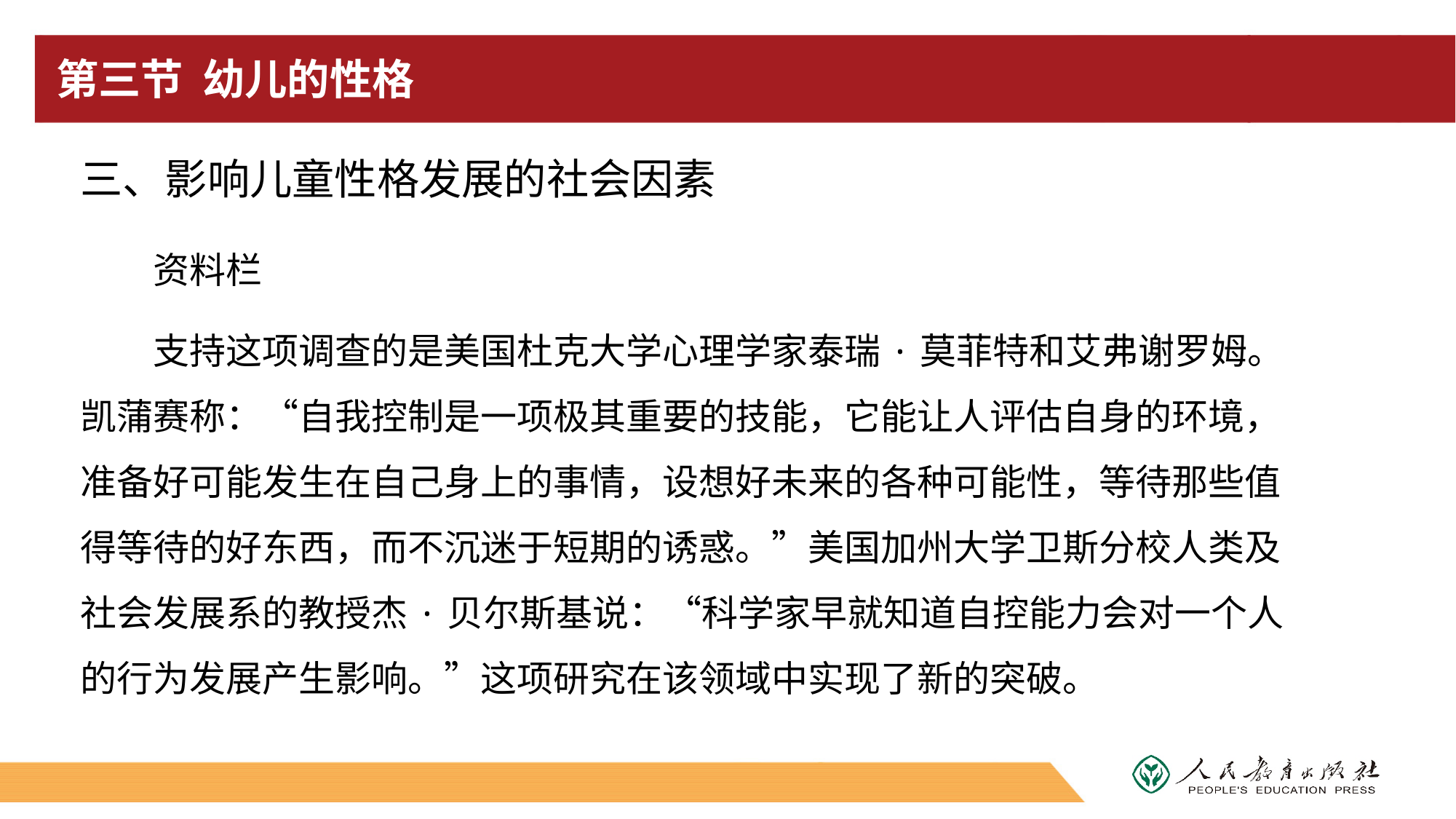

# 第三节  幼儿的性格
三、影响儿童性格发展的社会因素
资料栏
支持这项调查的是美国杜克大学心理学家泰瑞·莫菲特和艾弗谢罗姆。凯蒲赛称：“自我控制是一项极其重要的技能，它能让人评估自身的环境，准备好可能发生在自己身上的事情，设想好未来的各种可能性，等待那些值得等待的好东西，而不沉迷于短期的诱惑。”美国加州大学卫斯分校人类及社会发展系的教授杰·贝尔斯基说：“科学家早就知道自控能力会对一个人的行为发展产生影响。”这项研究在该领域中实现了新的突破。